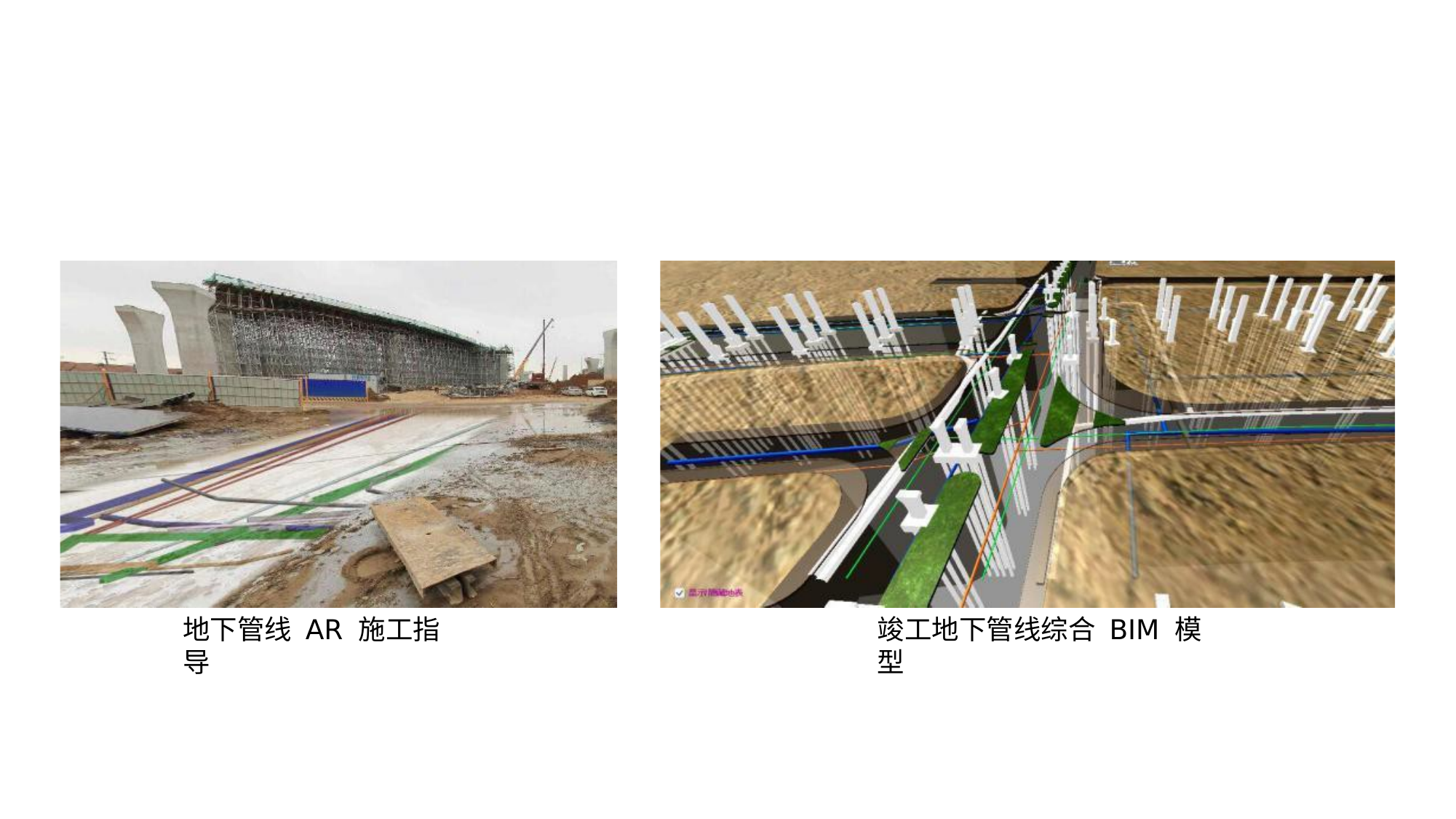

# 5. 审查评价

地下管线 AR 施工指导
竣工地下管线综合 BIM 模型